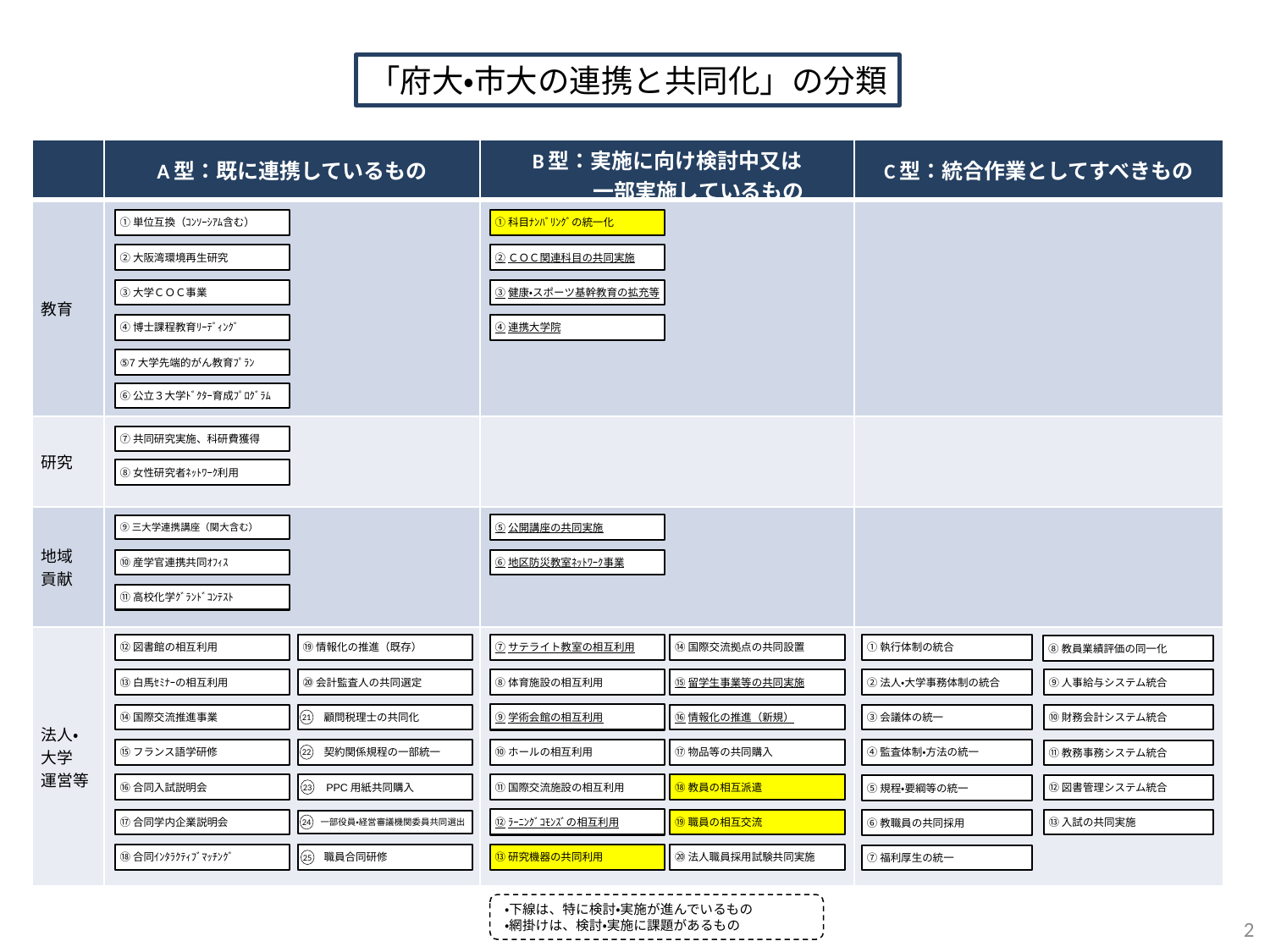

「府大・市大の連携と共同化」の分類
|  | A型：既に連携しているもの | B型：実施に向け検討中又は 　　　一部実施しているもの | C型：統合作業としてすべきもの |
| --- | --- | --- | --- |
| 教育 |  |  |  |
| 研究 |  |  |  |
| 地域 貢献 |  |  |  |
| 法人・ 大学 運営等 |  |  |  |
①単位互換（ｺﾝｿｰｼｱﾑ含む）
①科目ﾅﾝﾊﾞﾘﾝｸﾞの統一化
②大阪湾環境再生研究
②ＣＯＣ関連科目の共同実施
③大学ＣＯＣ事業
③健康・スポーツ基幹教育の拡充等
④博士課程教育ﾘｰﾃﾞｨﾝｸﾞ
④連携大学院
⑤7大学先端的がん教育ﾌﾟﾗﾝ
⑥公立３大学ﾄﾞｸﾀｰ育成ﾌﾟﾛｸﾞﾗﾑ
⑦共同研究実施、科研費獲得
⑧女性研究者ﾈｯﾄﾜｰｸ利用
⑤公開講座の共同実施
⑨三大学連携講座（関大含む）
⑩産学官連携共同ｵﾌｨｽ
⑥地区防災教室ﾈｯﾄﾜｰｸ事業
⑪高校化学ｸﾞﾗﾝﾄﾞｺﾝﾃｽﾄ
⑦サテライト教室の相互利用
⑲情報化の推進（既存）
①執行体制の統合
⑫図書館の相互利用
⑭国際交流拠点の共同設置
⑧教員業績評価の同一化
⑮留学生事業等の共同実施
②法人・大学事務体制の統合
⑬白馬ｾﾐﾅｰの相互利用
⑳会計監査人の共同選定
⑧体育施設の相互利用
⑨人事給与システム統合
⑨学術会館の相互利用
　　顧問税理士の共同化
⑯情報化の推進（新規）
③会議体の統一
⑭国際交流推進事業
⑩財務会計システム統合
21
④監査体制・方法の統一
⑮フランス語学研修
　　契約関係規程の一部統一
⑩ホールの相互利用
⑰物品等の共同購入
⑪教務事務システム統合
22
⑯合同入試説明会
　　PPC用紙共同購入
⑪国際交流施設の相互利用
⑱教員の相互派遣
⑫図書管理システム統合
⑤規程・要綱等の統一
23
⑫ﾗｰﾆﾝｸﾞｺﾓﾝｽﾞの相互利用
⑰合同学内企業説明会
⑲職員の相互交流
⑬入試の共同実施
⑥教職員の共同採用
　　一部役員・経営審議機関委員共同選出
24
⑱合同ｲﾝﾀﾗｸﾃｨﾌﾞﾏｯﾁﾝｸﾞ
　　職員合同研修
⑬研究機器の共同利用
⑳法人職員採用試験共同実施
⑦福利厚生の統一
25
・下線は、特に検討・実施が進んでいるもの
・網掛けは、検討・実施に課題があるもの
2